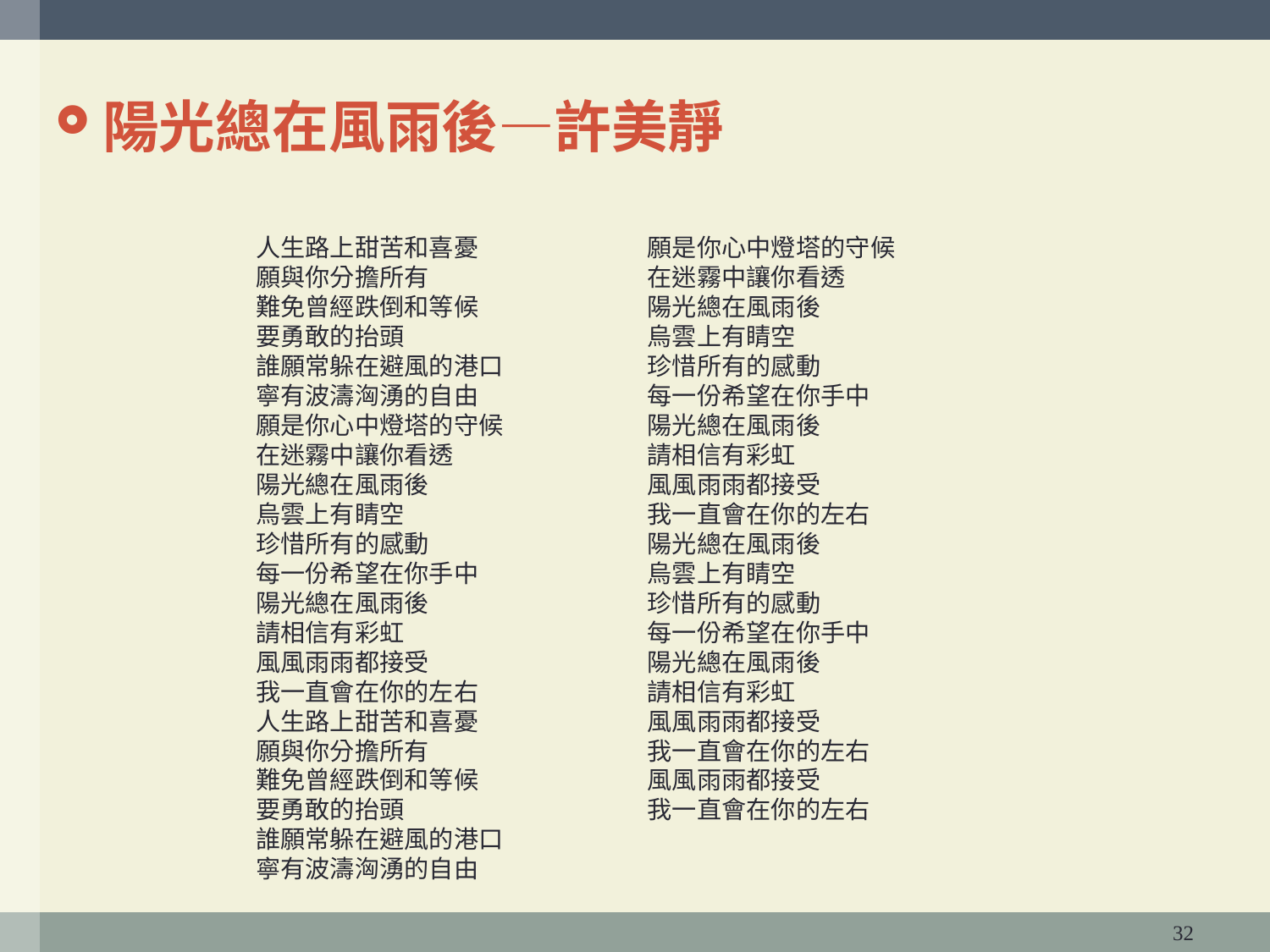

#
陽光總在風雨後—許美靜

人生路上甜苦和喜憂
願與你分擔所有
難免曾經跌倒和等候
要勇敢的抬頭
誰願常躲在避風的港口
寧有波濤洶湧的自由
願是你心中燈塔的守候
在迷霧中讓你看透
陽光總在風雨後
烏雲上有睛空
珍惜所有的感動
每一份希望在你手中
陽光總在風雨後
請相信有彩虹
風風雨雨都接受
我一直會在你的左右
人生路上甜苦和喜憂
願與你分擔所有
難免曾經跌倒和等候
要勇敢的抬頭
誰願常躲在避風的港口
寧有波濤洶湧的自由
願是你心中燈塔的守候
在迷霧中讓你看透
陽光總在風雨後
烏雲上有睛空
珍惜所有的感動
每一份希望在你手中
陽光總在風雨後
請相信有彩虹
風風雨雨都接受
我一直會在你的左右
陽光總在風雨後
烏雲上有睛空
珍惜所有的感動
每一份希望在你手中
陽光總在風雨後
請相信有彩虹
風風雨雨都接受
我一直會在你的左右
風風雨雨都接受
我一直會在你的左右
32